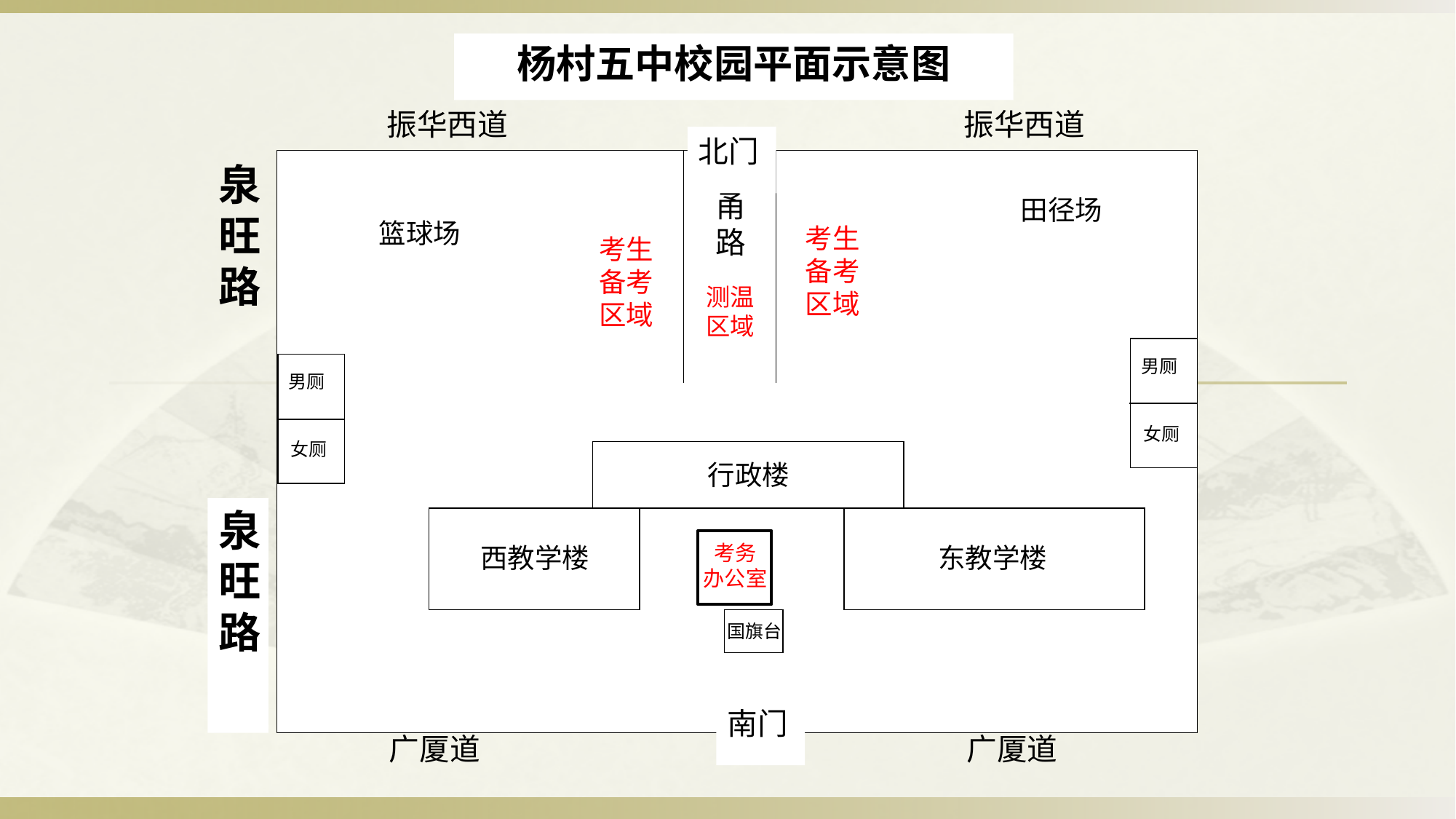

杨村五中校园平面示意图
振华西道
振华西道
北门

男厕
女厕

男厕
女厕

行政楼
西教学楼
田径场
篮球场
国旗台
东教学楼
甬路
南门
广厦道
广厦道
泉旺路
泉旺路
考生备考区域
考生备考区域
测温区域

考务
办公室